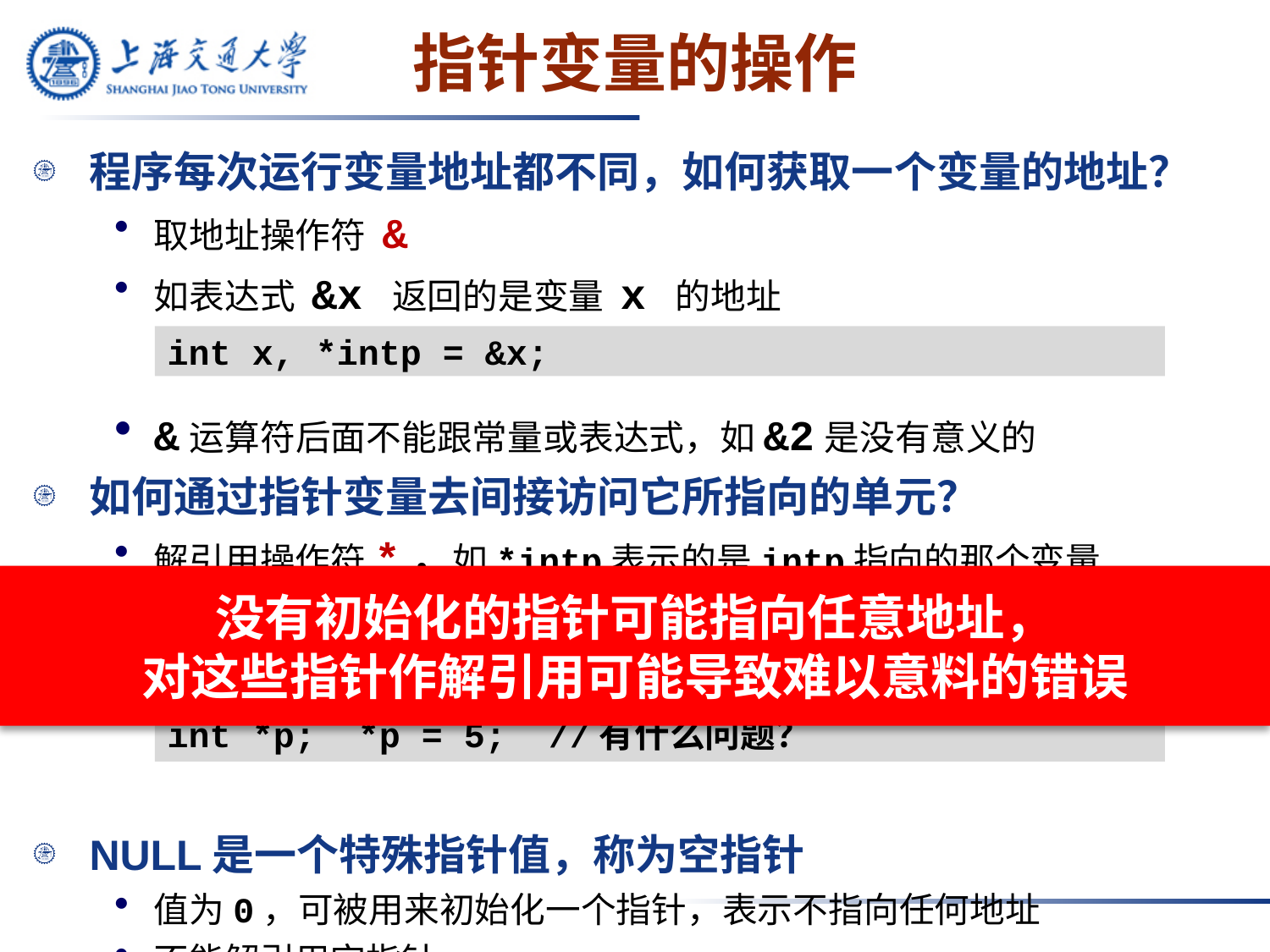

# 指针变量的操作
程序每次运行变量地址都不同，如何获取一个变量的地址？
取地址操作符 &
如表达式 &x 返回的是变量 x 的地址

&运算符后面不能跟常量或表达式，如&2是没有意义的
如何通过指针变量去间接访问它所指向的单元？
解引用操作符*，如*intp表示的是intp指向的那个变量

指针被解引用之前，必须先被赋值

NULL是一个特殊指针值，称为空指针
值为0，可被用来初始化一个指针，表示不指向任何地址
不能解引用空指针

int x, *intp = &x;
没有初始化的指针可能指向任意地址，
对这些指针作解引用可能导致难以意料的错误
*intp = 5; // 等价于 x = 5;
int *p;  *p = 5;  //有什么问题？